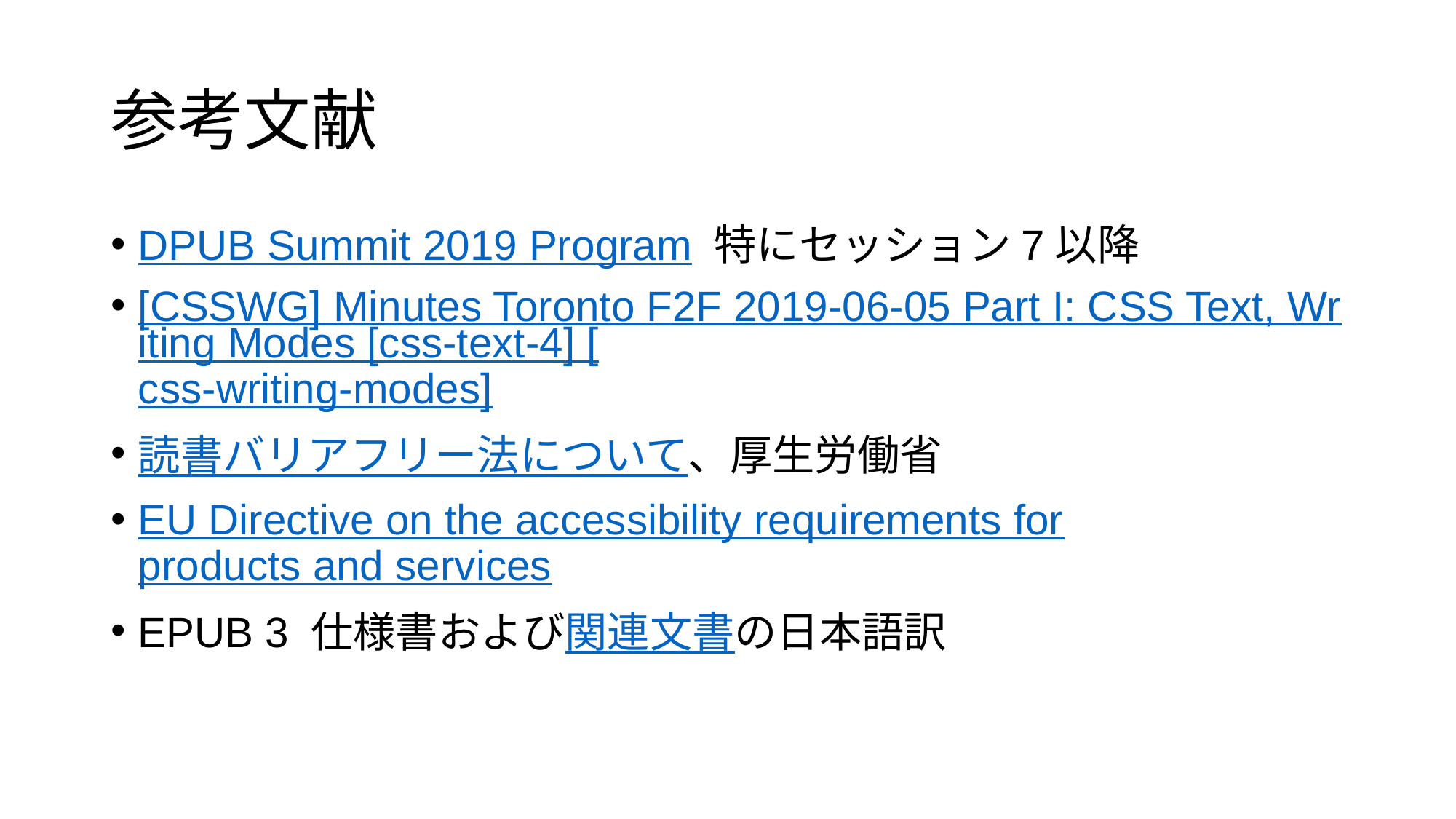

# 参考文献
DPUB Summit 2019 Program 特にセッション7以降
[CSSWG] Minutes Toronto F2F 2019-06-05 Part I: CSS Text, Writing Modes [css-text-4] [css-writing-modes]
読書バリアフリー法について、厚生労働省
EU Directive on the accessibility requirements for
products and services
EPUB 3 仕様書および関連文書の日本語訳